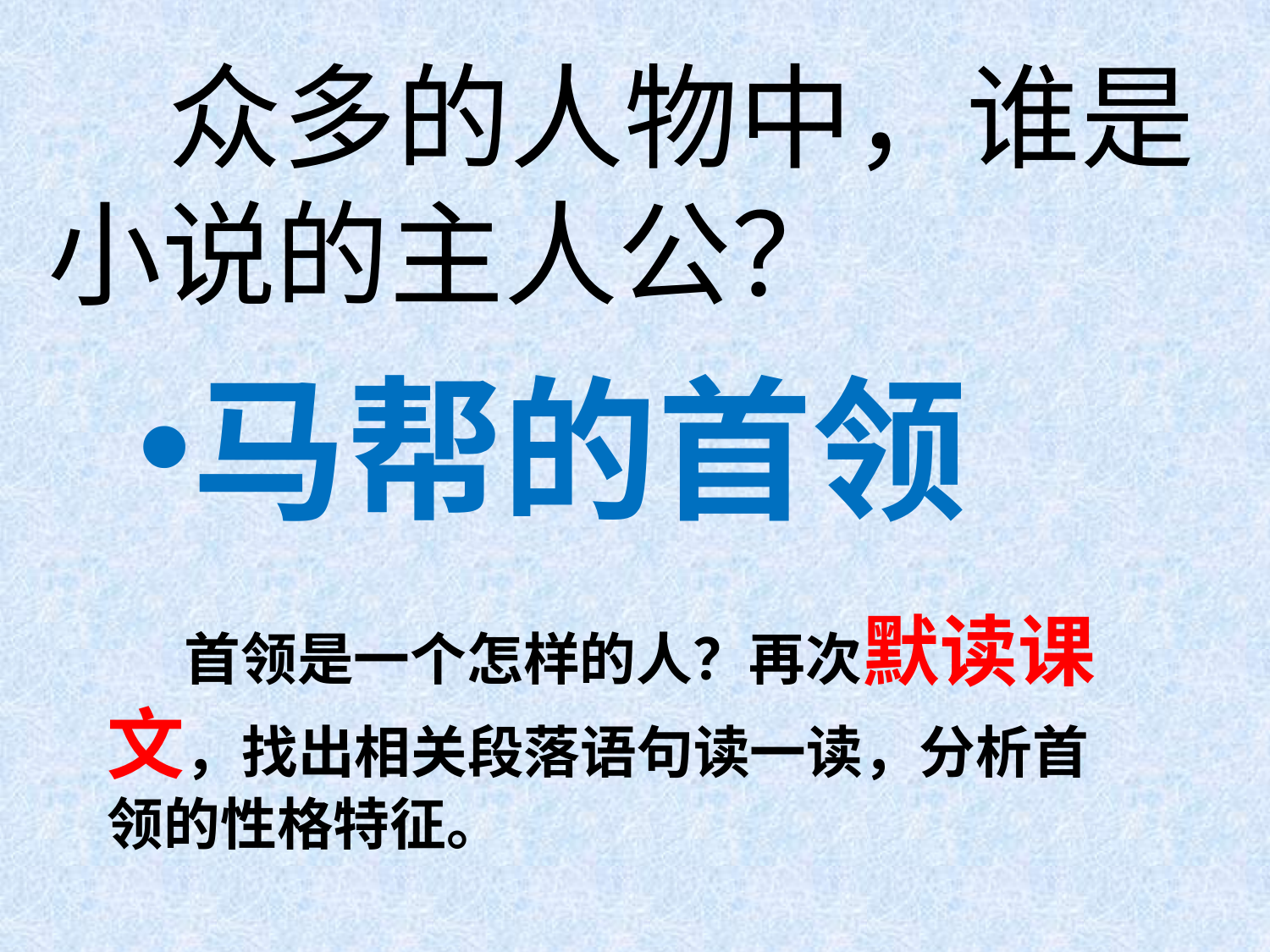

# 众多的人物中，谁是小说的主人公？
马帮的首领
     首领是一个怎样的人？再次默读课文，找出相关段落语句读一读，分析首领的性格特征。